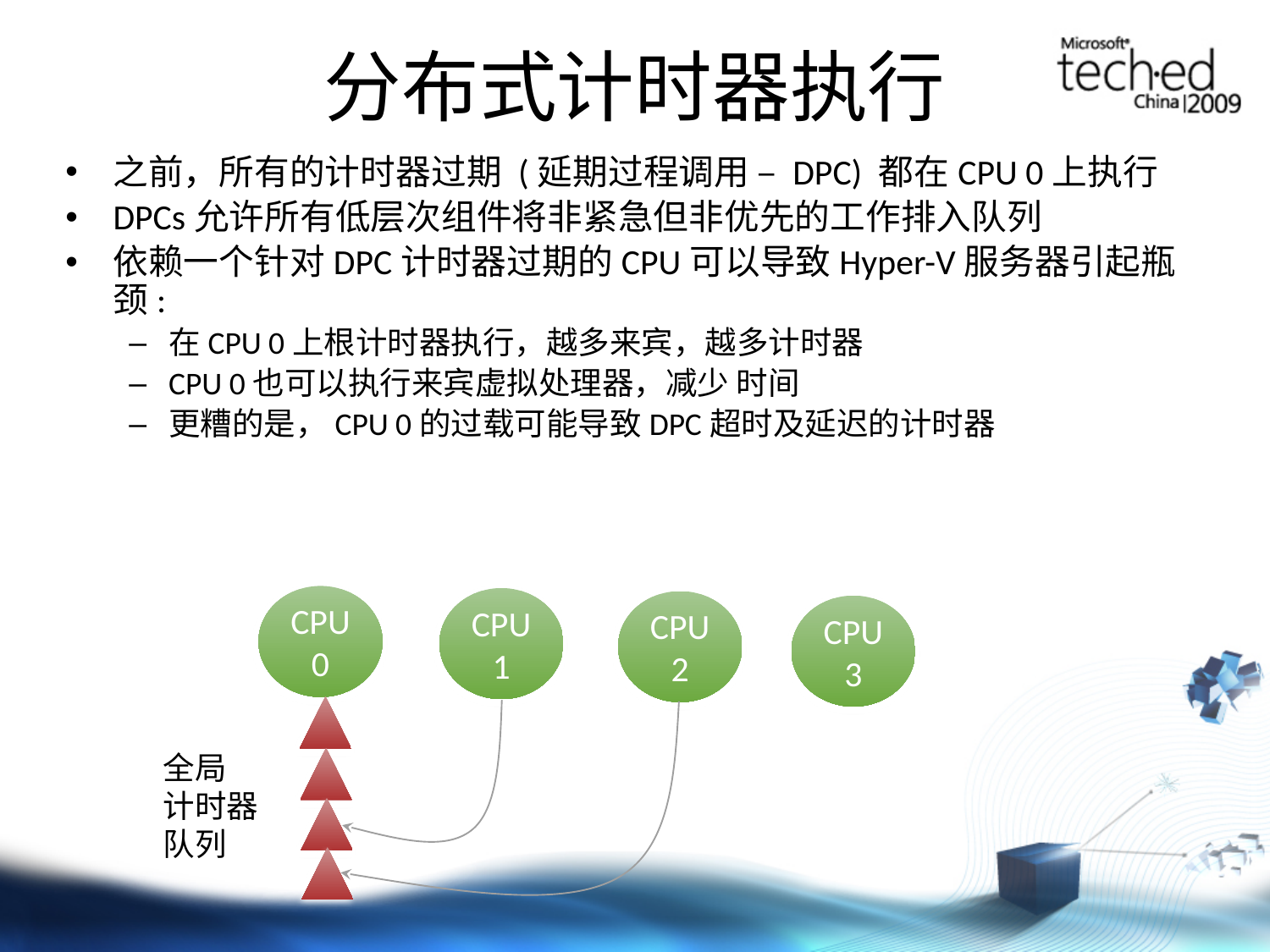

# 分布式计时器执行
之前，所有的计时器过期 (延期过程调用 – DPC) 都在CPU 0上执行
DPCs允许所有低层次组件将非紧急但非优先的工作排入队列
依赖一个针对DPC计时器过期的CPU可以导致Hyper-V服务器引起瓶颈:
在CPU 0上根计时器执行，越多来宾，越多计时器
CPU 0也可以执行来宾虚拟处理器，减少 时间
更糟的是，CPU 0的过载可能导致DPC超时及延迟的计时器
CPU 0
CPU 1
CPU 2
CPU 3

全局
计时器
队列